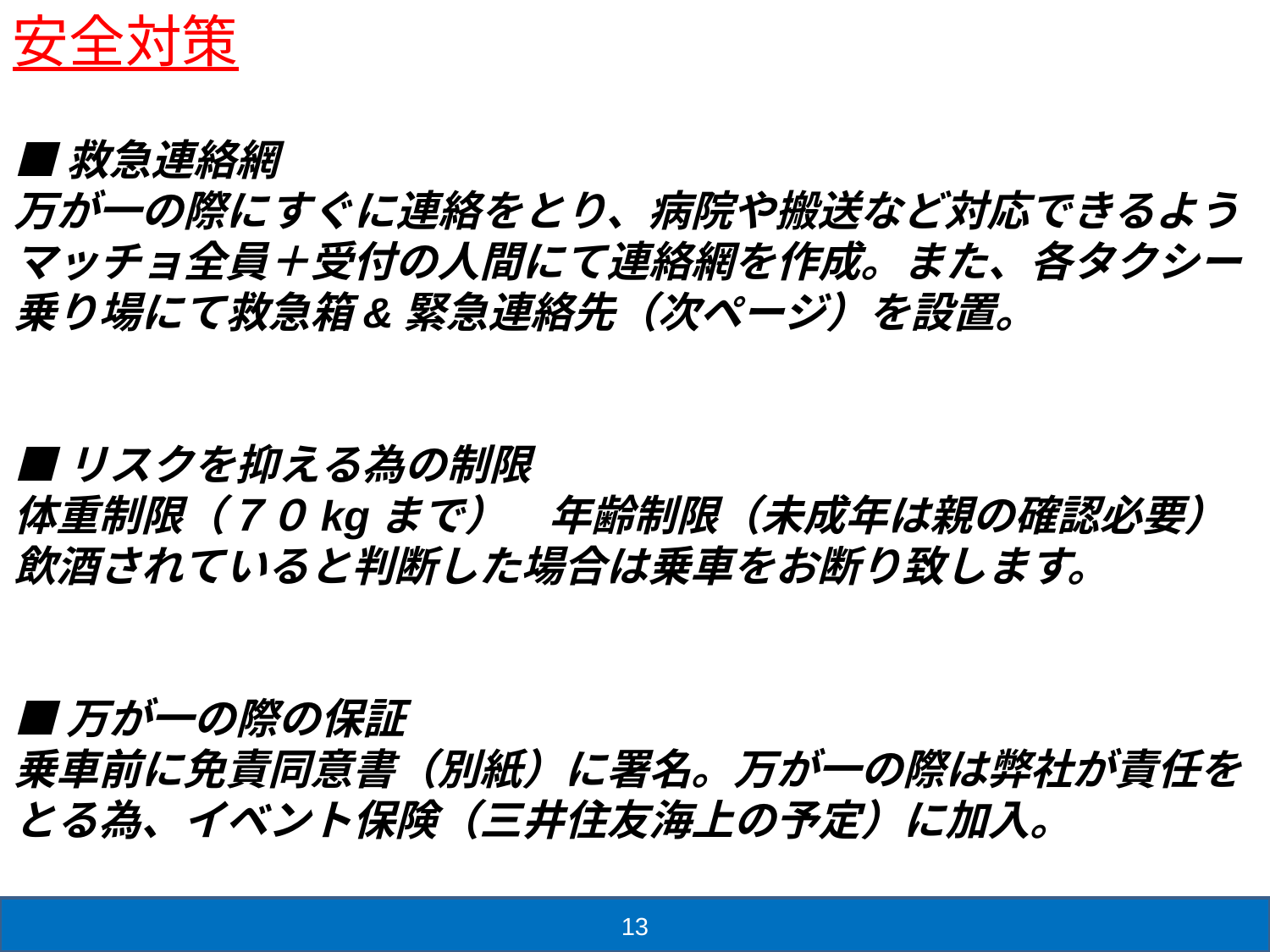

安全対策
■救急連絡網
万が一の際にすぐに連絡をとり、病院や搬送など対応できるよう
マッチョ全員＋受付の人間にて連絡網を作成。また、各タクシー乗り場にて救急箱&緊急連絡先（次ページ）を設置。

■リスクを抑える為の制限
体重制限（７０kgまで）　年齢制限（未成年は親の確認必要）
飲酒されていると判断した場合は乗車をお断り致します。

■万が一の際の保証
乗車前に免責同意書（別紙）に署名。万が一の際は弊社が責任をとる為、イベント保険（三井住友海上の予定）に加入。

13